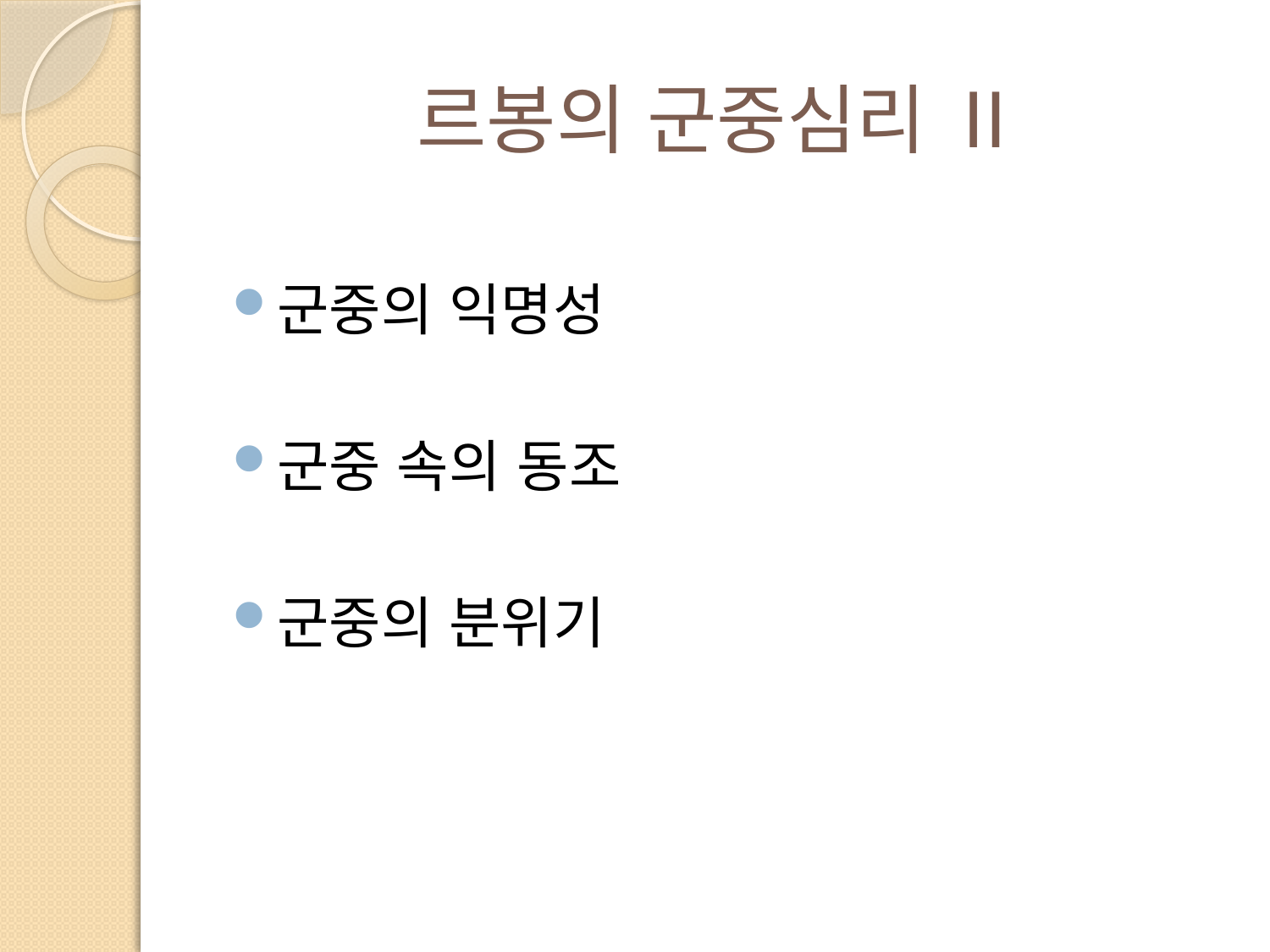

# 르봉의 군중심리 Ⅱ
군중의 익명성

군중 속의 동조

군중의 분위기